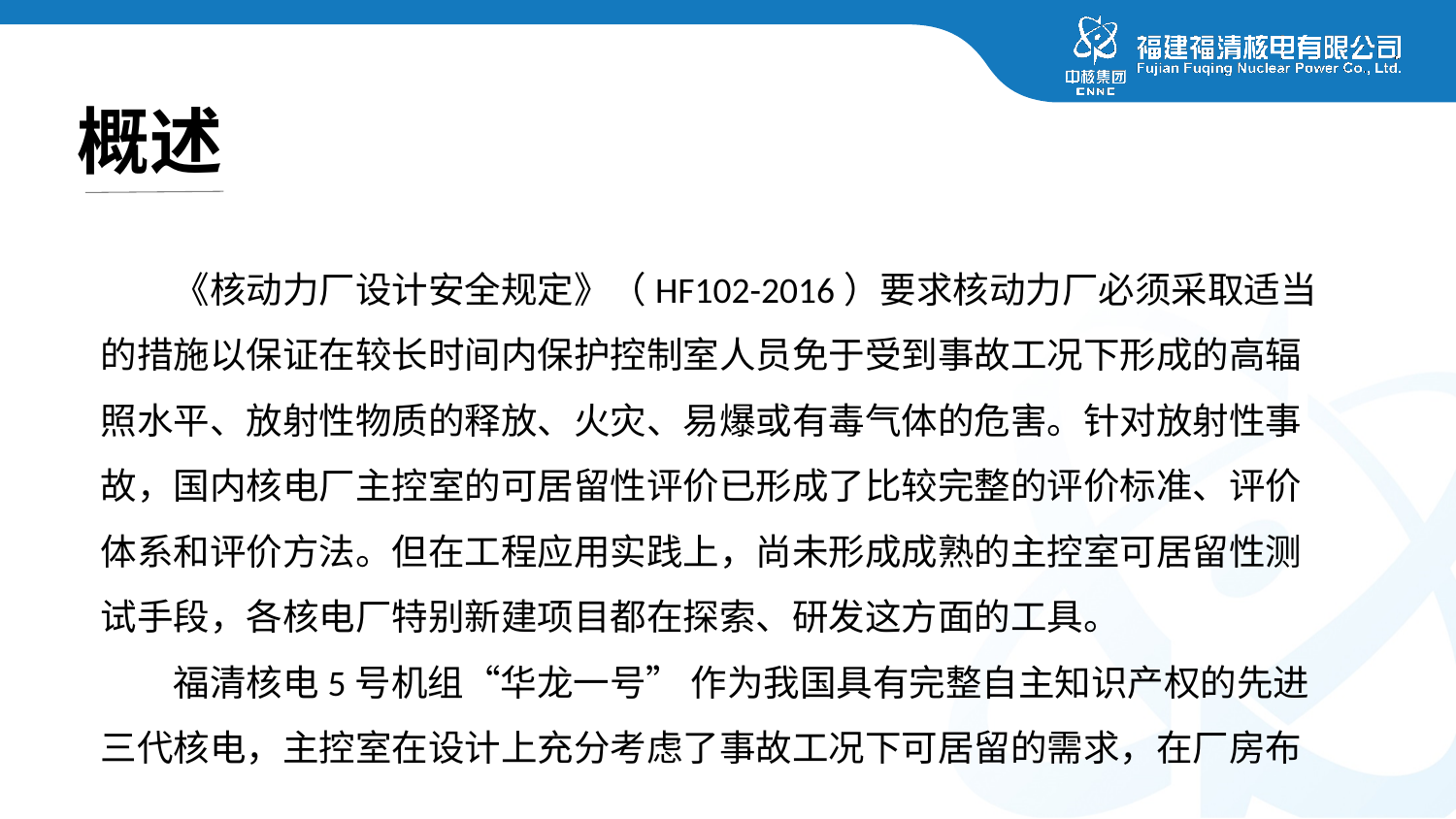

概述
《核动力厂设计安全规定》（HF102-2016）要求核动力厂必须采取适当的措施以保证在较长时间内保护控制室人员免于受到事故工况下形成的高辐照水平、放射性物质的释放、火灾、易爆或有毒气体的危害。针对放射性事故，国内核电厂主控室的可居留性评价已形成了比较完整的评价标准、评价体系和评价方法。但在工程应用实践上，尚未形成成熟的主控室可居留性测试手段，各核电厂特别新建项目都在探索、研发这方面的工具。
福清核电5号机组“华龙一号” 作为我国具有完整自主知识产权的先进三代核电，主控室在设计上充分考虑了事故工况下可居留的需求，在厂房布